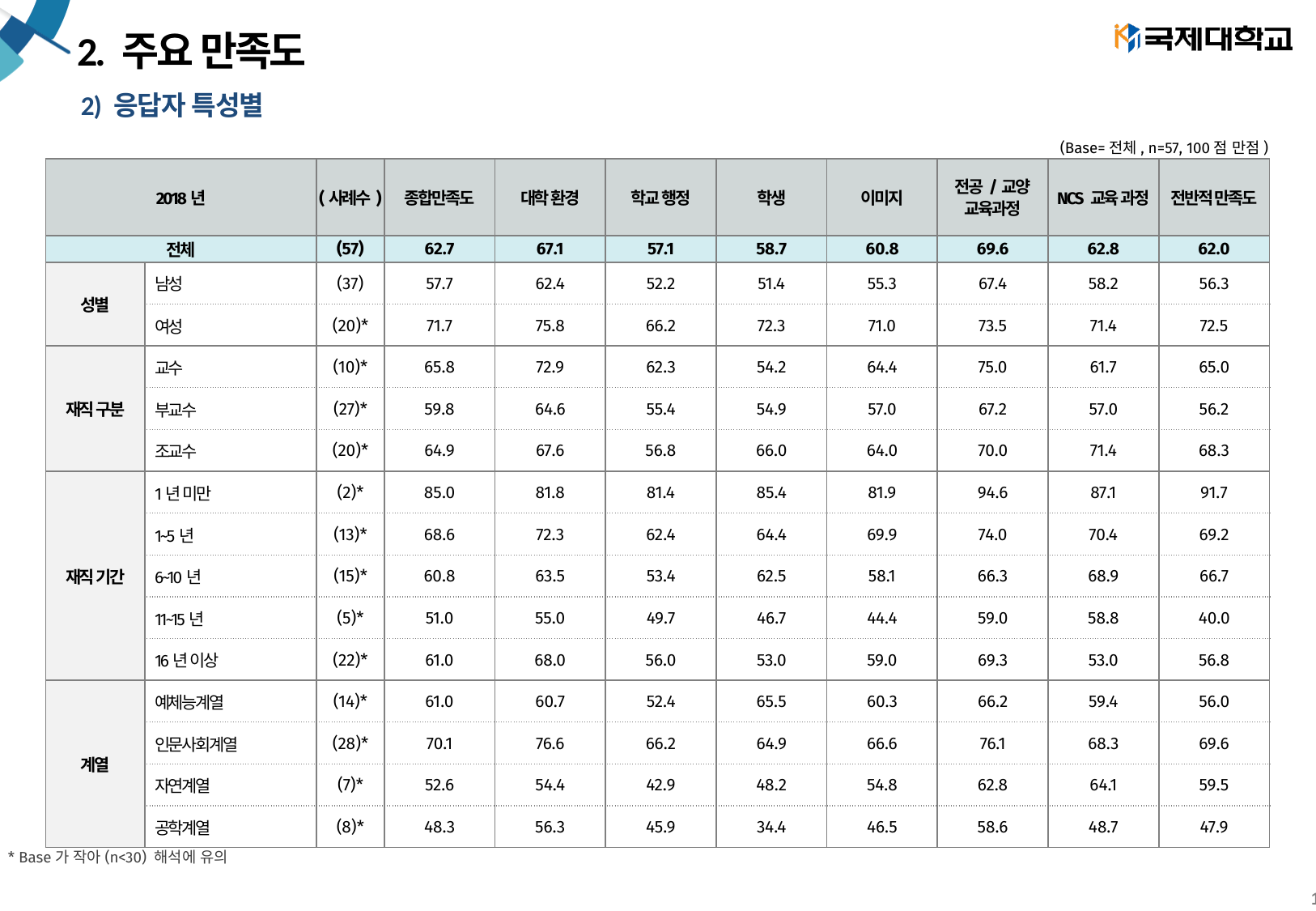

# 2. 주요 만족도
2) 응답자 특성별
(Base=전체, n=57, 100점 만점)
| 2018년 |  | (사례수) | 종합만족도 | 대학 환경 | 학교 행정 | 학생 | 이미지 | 전공/교양 교육과정 | NCS 교육 과정 | 전반적 만족도 |
| --- | --- | --- | --- | --- | --- | --- | --- | --- | --- | --- |
| 전체 |  | (57) | 62.7 | 67.1 | 57.1 | 58.7 | 60.8 | 69.6 | 62.8 | 62.0 |
| 성별 | 남성 | (37) | 57.7 | 62.4 | 52.2 | 51.4 | 55.3 | 67.4 | 58.2 | 56.3 |
|  | 여성 | (20)\* | 71.7 | 75.8 | 66.2 | 72.3 | 71.0 | 73.5 | 71.4 | 72.5 |
| 재직 구분 | 교수 | (10)\* | 65.8 | 72.9 | 62.3 | 54.2 | 64.4 | 75.0 | 61.7 | 65.0 |
|  | 부교수 | (27)\* | 59.8 | 64.6 | 55.4 | 54.9 | 57.0 | 67.2 | 57.0 | 56.2 |
|  | 조교수 | (20)\* | 64.9 | 67.6 | 56.8 | 66.0 | 64.0 | 70.0 | 71.4 | 68.3 |
| 재직 기간 | 1년 미만 | (2)\* | 85.0 | 81.8 | 81.4 | 85.4 | 81.9 | 94.6 | 87.1 | 91.7 |
|  | 1~5년 | (13)\* | 68.6 | 72.3 | 62.4 | 64.4 | 69.9 | 74.0 | 70.4 | 69.2 |
|  | 6~10년 | (15)\* | 60.8 | 63.5 | 53.4 | 62.5 | 58.1 | 66.3 | 68.9 | 66.7 |
|  | 11~15년 | (5)\* | 51.0 | 55.0 | 49.7 | 46.7 | 44.4 | 59.0 | 58.8 | 40.0 |
|  | 16년 이상 | (22)\* | 61.0 | 68.0 | 56.0 | 53.0 | 59.0 | 69.3 | 53.0 | 56.8 |
| 계열 | 예체능계열 | (14)\* | 61.0 | 60.7 | 52.4 | 65.5 | 60.3 | 66.2 | 59.4 | 56.0 |
|  | 인문사회계열 | (28)\* | 70.1 | 76.6 | 66.2 | 64.9 | 66.6 | 76.1 | 68.3 | 69.6 |
|  | 자연계열 | (7)\* | 52.6 | 54.4 | 42.9 | 48.2 | 54.8 | 62.8 | 64.1 | 59.5 |
|  | 공학계열 | (8)\* | 48.3 | 56.3 | 45.9 | 34.4 | 46.5 | 58.6 | 48.7 | 47.9 |
* Base가 작아(n<30) 해석에 유의